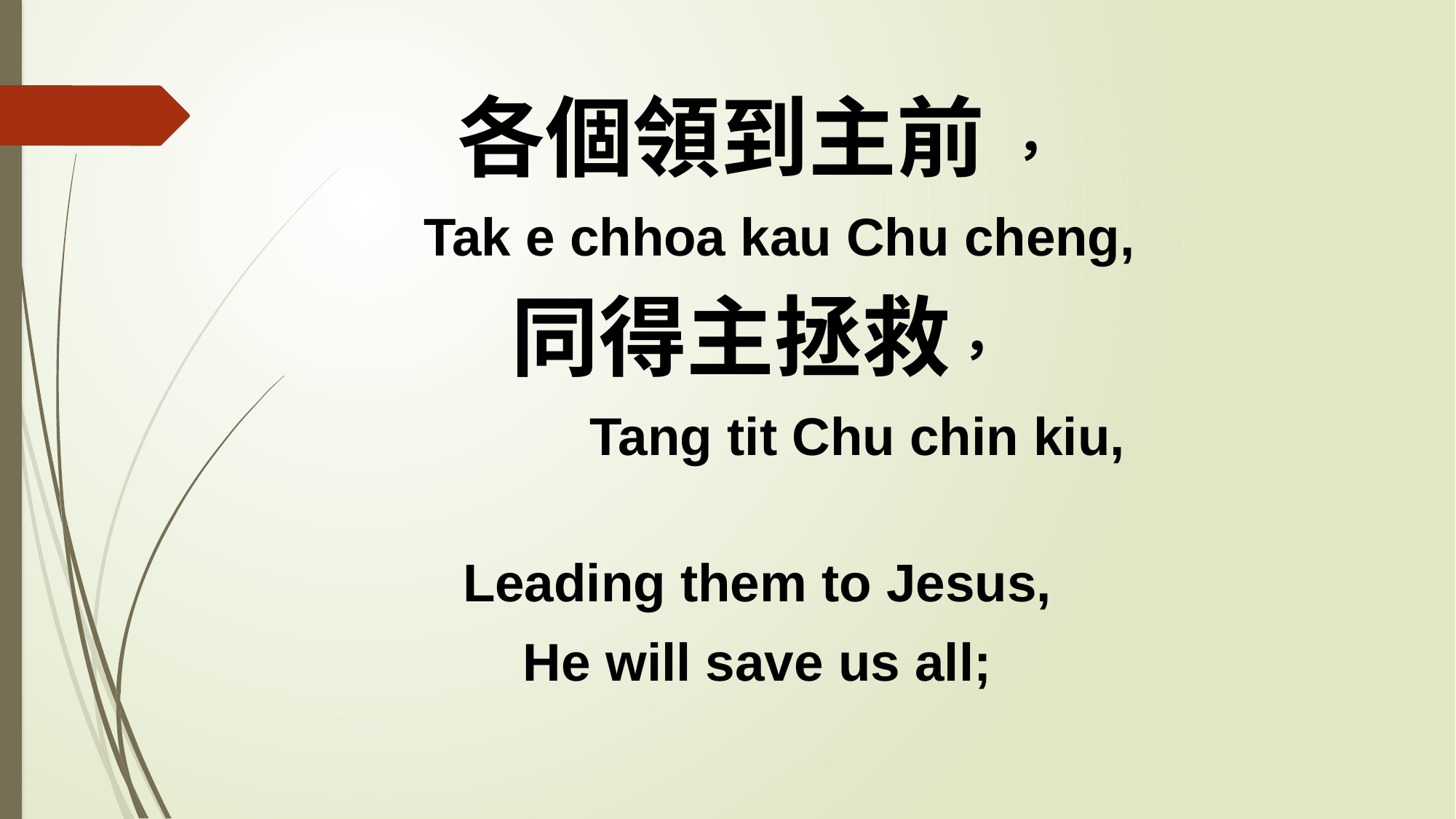

各個領到主前 ，
   Tak e chhoa kau Chu cheng,
同得主拯救，
                        Tang tit Chu chin kiu,

Leading them to Jesus,
He will save us all;